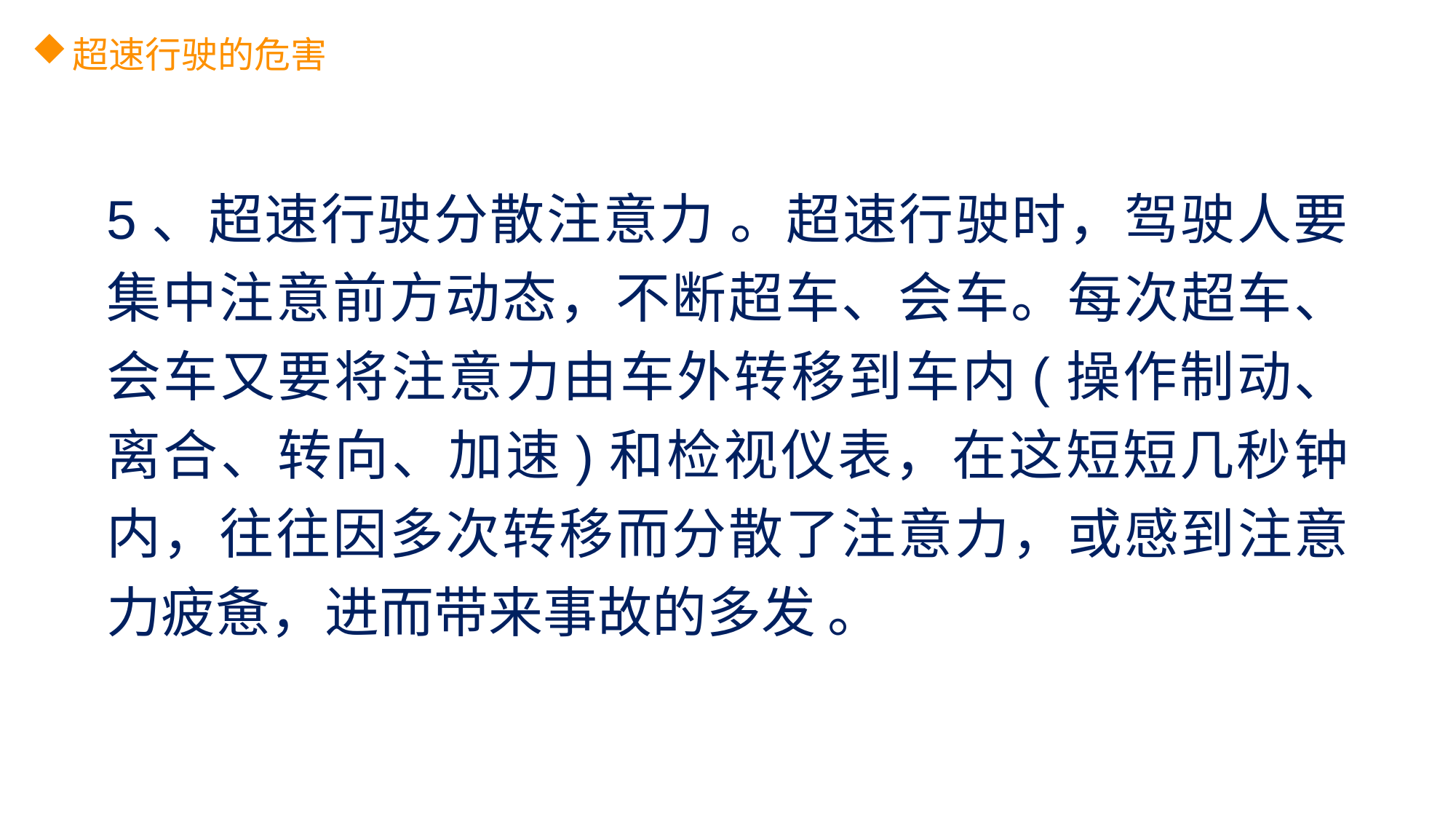

超速行驶的危害
5、超速行驶分散注意力 。超速行驶时，驾驶人要集中注意前方动态，不断超车、会车。每次超车、会车又要将注意力由车外转移到车内(操作制动、离合、转向、加速)和检视仪表，在这短短几秒钟内，往往因多次转移而分散了注意力，或感到注意力疲惫，进而带来事故的多发 。